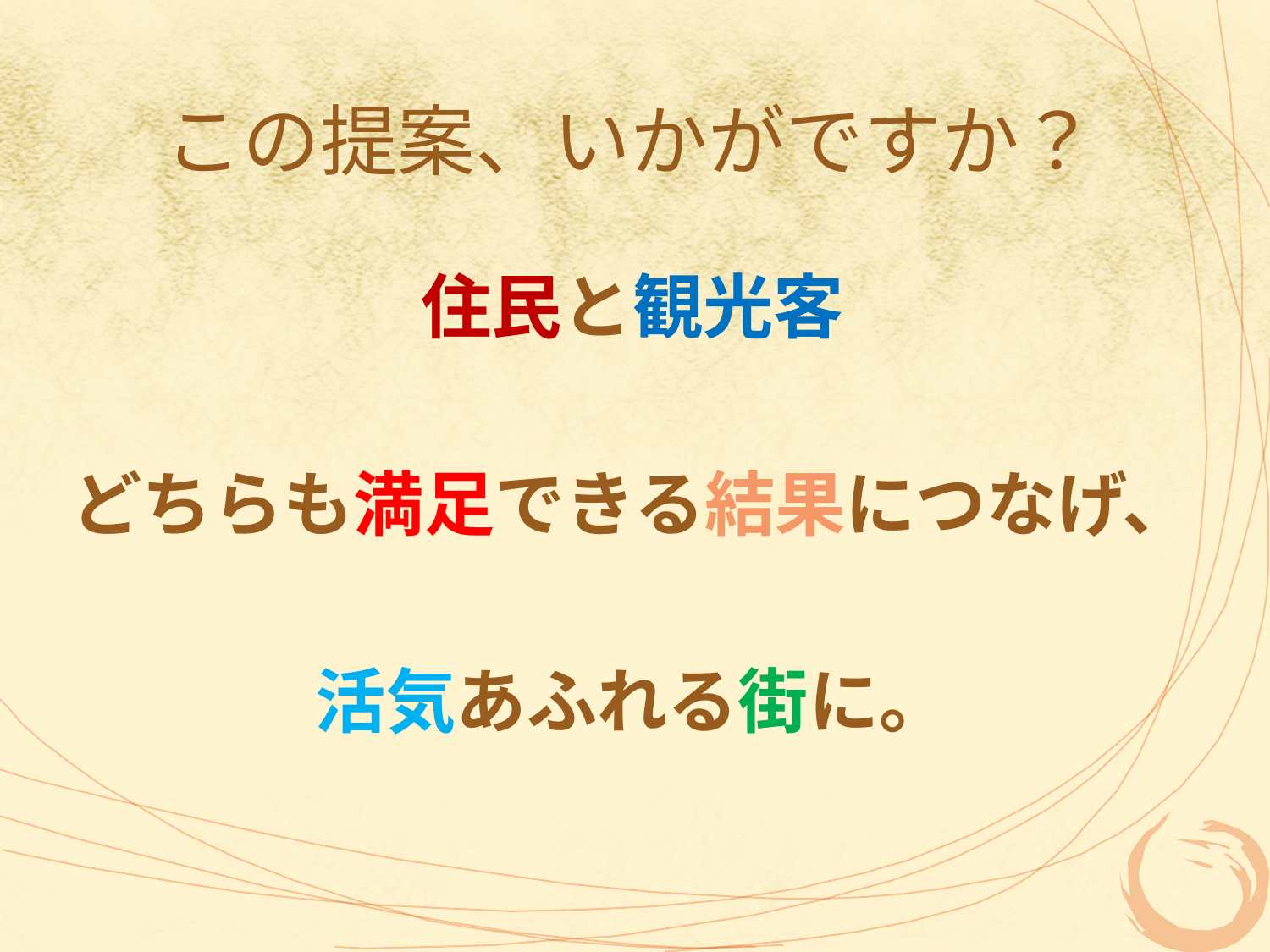

# この提案、いかがですか？
住民と観光客

どちらも満足できる結果につなげ、

活気あふれる街に。